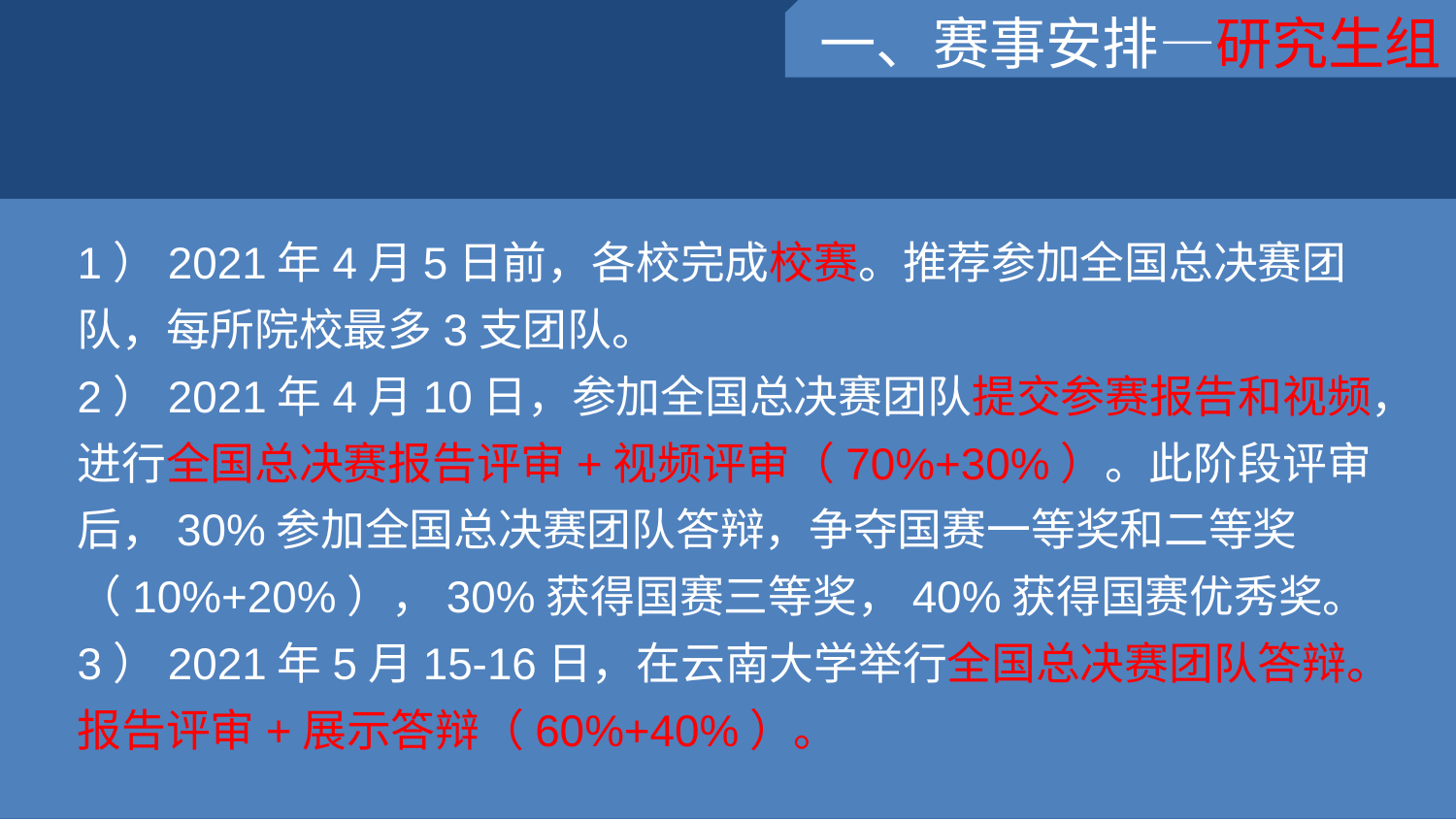

一、赛事安排—研究生组

1）2021年4月5日前，各校完成校赛。推荐参加全国总决赛团队，每所院校最多3支团队。
2）2021年4月10日，参加全国总决赛团队提交参赛报告和视频，进行全国总决赛报告评审+视频评审（70%+30%）。此阶段评审后，30%参加全国总决赛团队答辩，争夺国赛一等奖和二等奖（10%+20%），30%获得国赛三等奖，40%获得国赛优秀奖。
3）2021年5月15-16日，在云南大学举行全国总决赛团队答辩。
报告评审+展示答辩（60%+40%）。